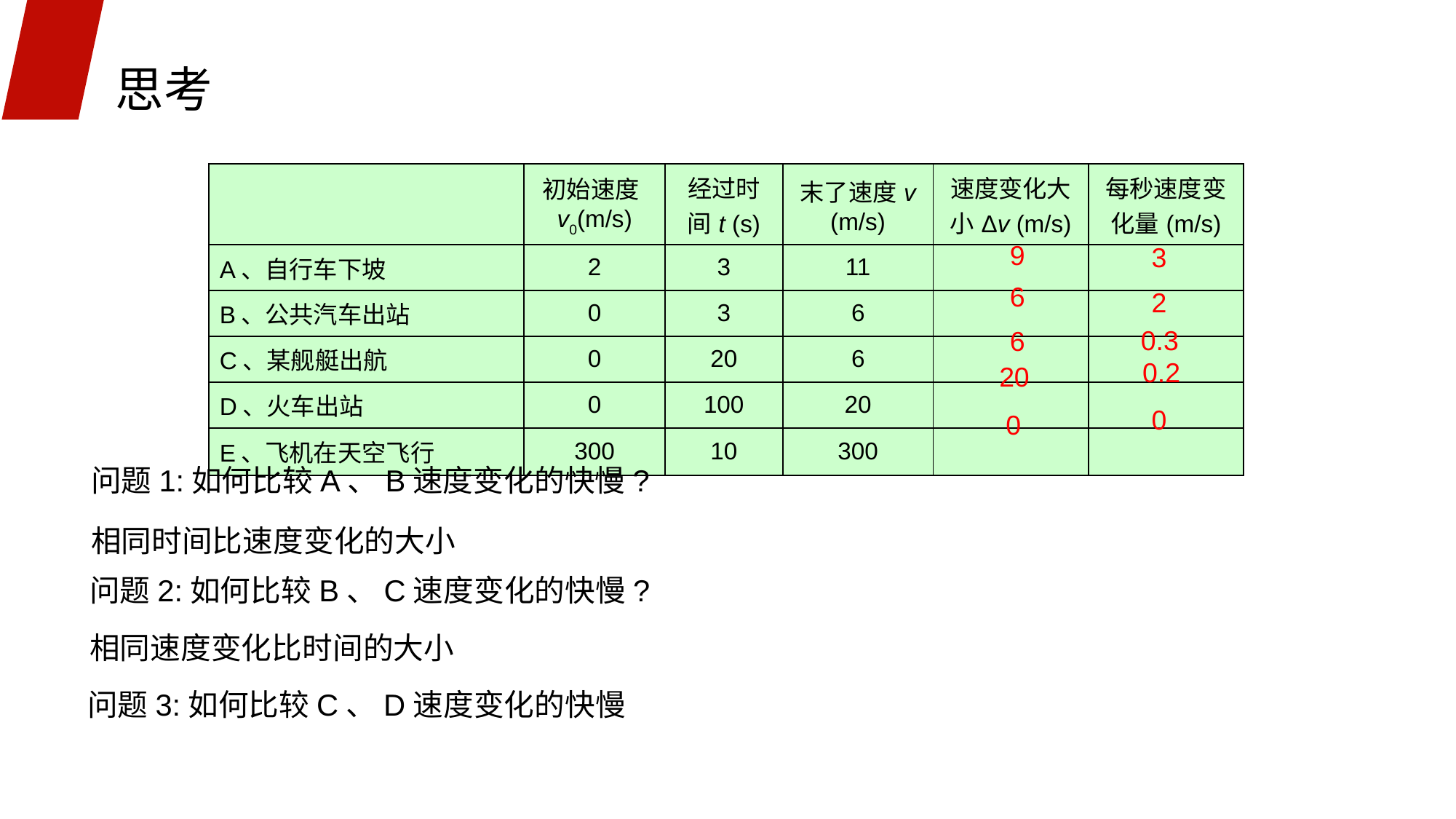

思考
|  | 初始速度v0(m/s) | 经过时间t (s) | 末了速度v (m/s) | 速度变化大小Δv (m/s) | 每秒速度变化量(m/s) |
| --- | --- | --- | --- | --- | --- |
| A、自行车下坡 | 2 | 3 | 11 |  |  |
| B、公共汽车出站 | 0 | 3 | 6 |  |  |
| C、某舰艇出航 | 0 | 20 | 6 |  |  |
| D、火车出站 | 0 | 100 | 20 |  |  |
| E、飞机在天空飞行 | 300 | 10 | 300 |  |  |
9
3
6
2
0.3
6
0.2
20
0
0
问题1:如何比较A、B速度变化的快慢?
相同时间比速度变化的大小
问题2:如何比较B、C速度变化的快慢?

相同速度变化比时间的大小
问题3:如何比较C、D速度变化的快慢